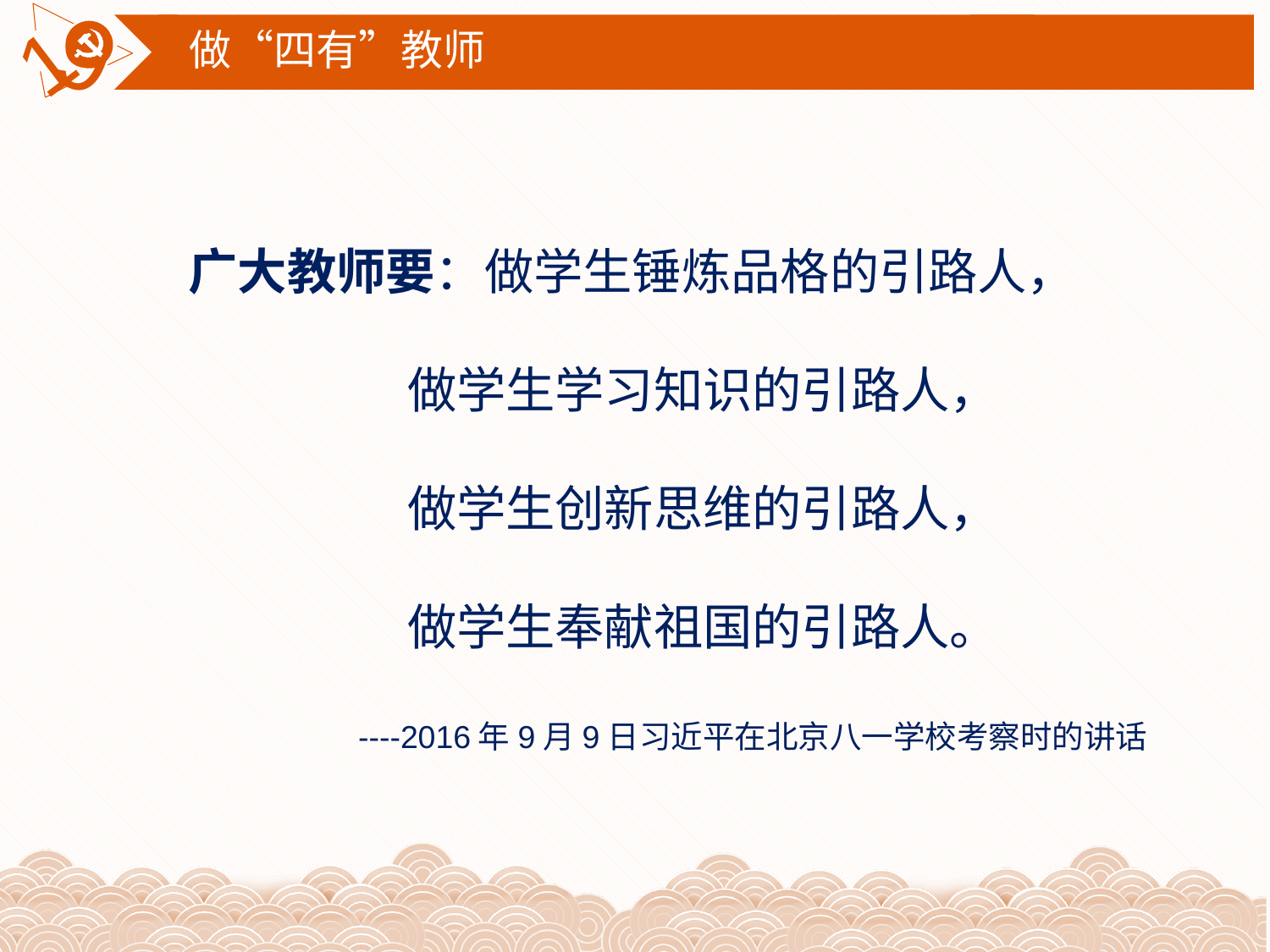

做“四有”教师
      广大教师要：做学生锤炼品格的引路人，
                          做学生学习知识的引路人，
                          做学生创新思维的引路人，
                          做学生奉献祖国的引路人。
                     ----2016年9月9日习近平在北京八一学校考察时的讲话